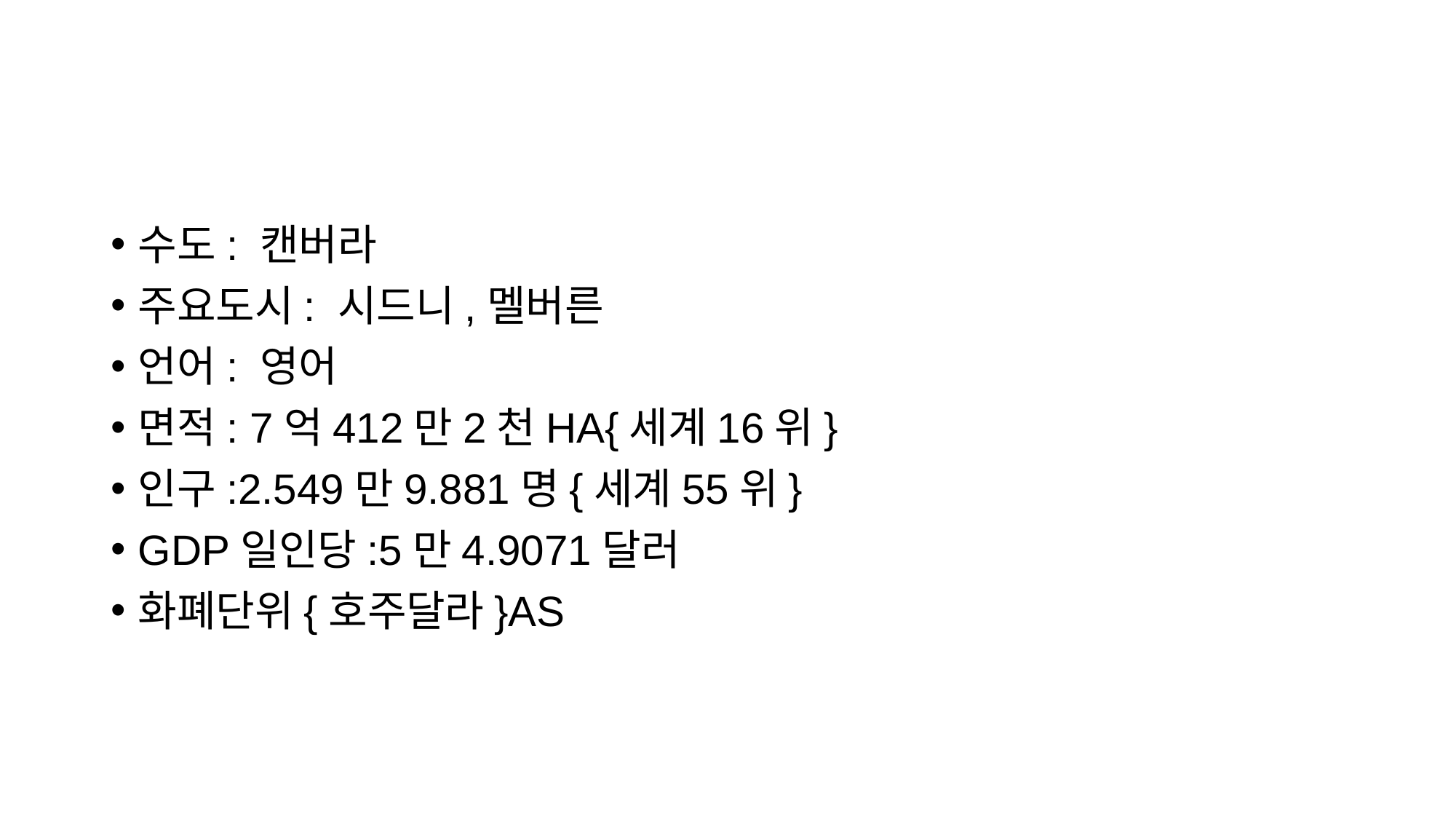

수도: 캔버라
주요도시: 시드니,멜버른
언어: 영어
면적: 7억412만2천HA{세계16위}
인구:2.549만9.881명{세계55위}
GDP일인당:5만4.9071달러
화폐단위{호주달라}AS